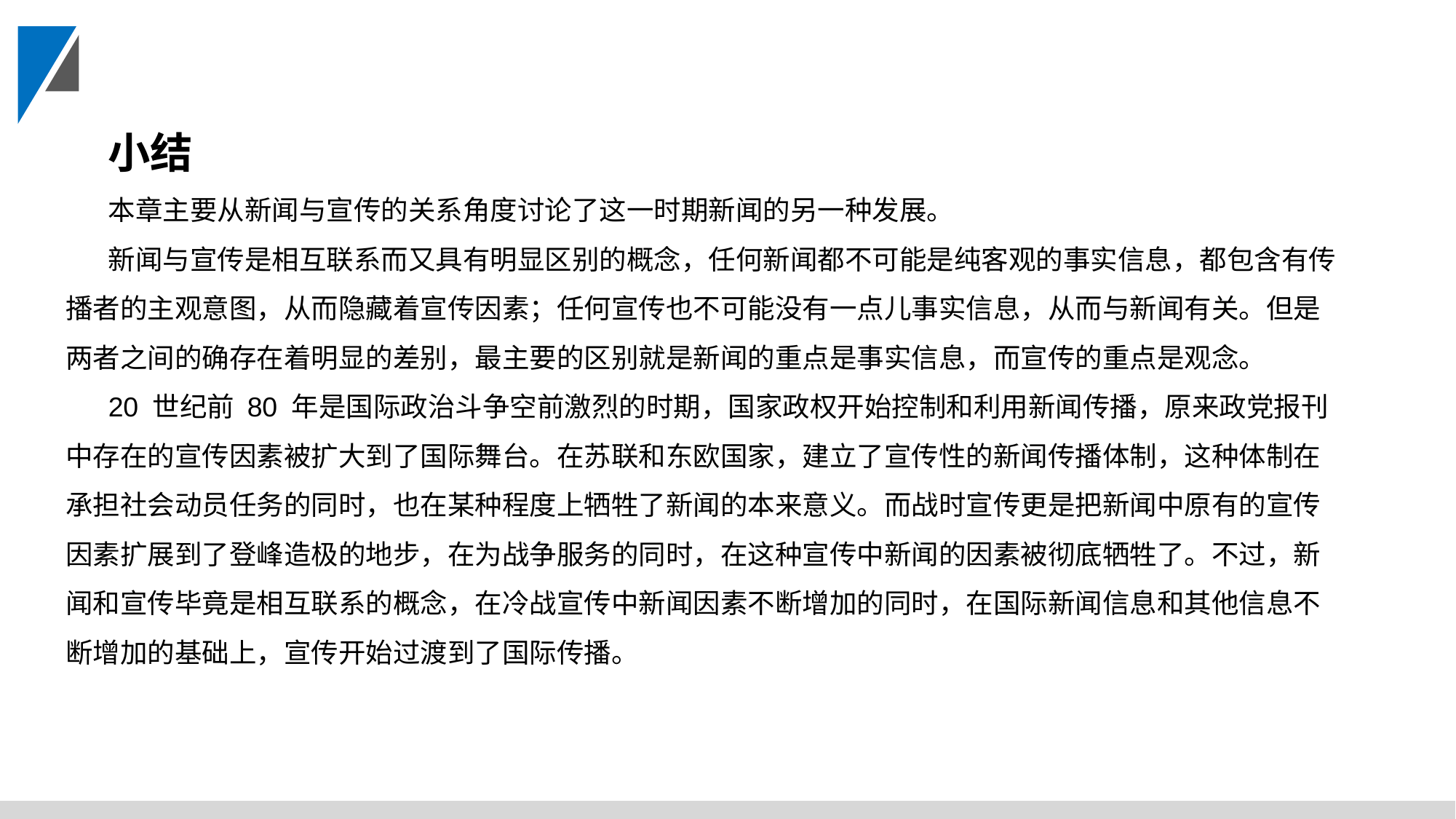

小结
本章主要从新闻与宣传的关系角度讨论了这一时期新闻的另一种发展。
新闻与宣传是相互联系而又具有明显区别的概念，任何新闻都不可能是纯客观的事实信息，都包含有传播者的主观意图，从而隐藏着宣传因素；任何宣传也不可能没有一点儿事实信息，从而与新闻有关。但是两者之间的确存在着明显的差别，最主要的区别就是新闻的重点是事实信息，而宣传的重点是观念。
20 世纪前 80 年是国际政治斗争空前激烈的时期，国家政权开始控制和利用新闻传播，原来政党报刊中存在的宣传因素被扩大到了国际舞台。在苏联和东欧国家，建立了宣传性的新闻传播体制，这种体制在承担社会动员任务的同时，也在某种程度上牺牲了新闻的本来意义。而战时宣传更是把新闻中原有的宣传因素扩展到了登峰造极的地步，在为战争服务的同时，在这种宣传中新闻的因素被彻底牺牲了。不过，新闻和宣传毕竟是相互联系的概念，在冷战宣传中新闻因素不断增加的同时，在国际新闻信息和其他信息不断增加的基础上，宣传开始过渡到了国际传播。